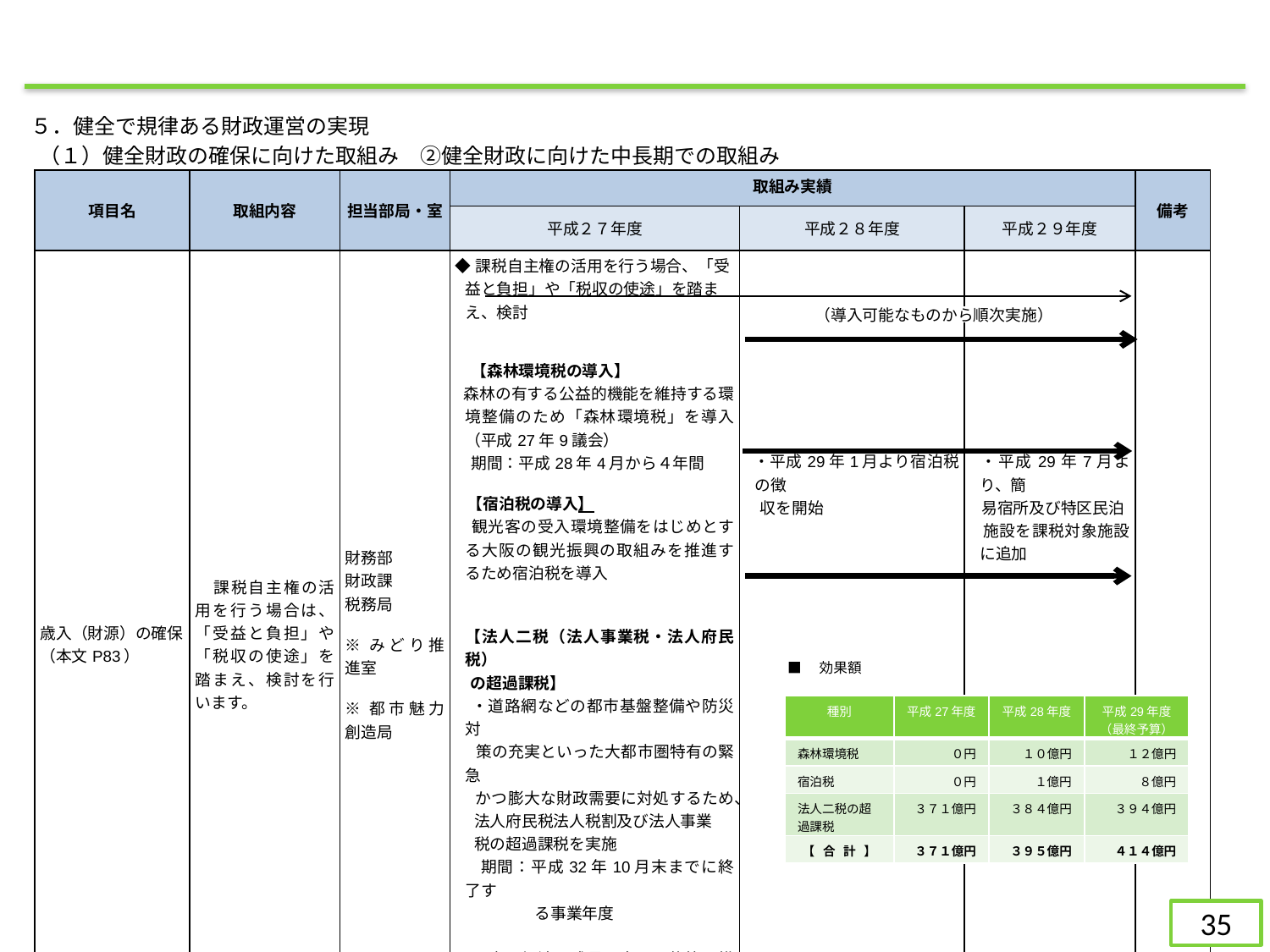

５．健全で規律ある財政運営の実現
（１）健全財政の確保に向けた取組み　②健全財政に向けた中長期での取組み
| 項目名 | 取組内容 | 担当部局・室 | 取組み実績 |  |  | 備考 |
| --- | --- | --- | --- | --- | --- | --- |
|  |  |  | 平成２７年度 | 平成２８年度 | 平成２９年度 |  |
| 歳入（財源）の確保 （本文P83） | 課税自主権の活用を行う場合は、「受益と負担」や「税収の使途」を踏まえ、検討を行います。 | 財務部 財政課 税務局 ※みどり推進室 ※都市魅力創造局 | ◆課税自主権の活用を行う場合、「受益と負担」や「税収の使途」を踏まえ、検討   　【森林環境税の導入】  森林の有する公益的機能を維持する環境整備のため「森林環境税」を導入（平成27年9議会） 　期間：平成28年4月から４年間 【宿泊税の導入】 　観光客の受入環境整備をはじめとする大阪の観光振興の取組みを推進するため宿泊税を導入 　 【法人二税（法人事業税・法人府民税） の超過課税】 　・道路網などの都市基盤整備や防災対 策の充実といった大都市圏特有の緊急 かつ膨大な財政需要に対処するため、 法人府民税法人税割及び法人事業 税の超過課税を実施 　 期間：平成32年10月末までに終了す　 　　　　　る事業年度 　 ・大阪経済の成長に向けた施策を推進 　 　　するため、法人府民税均等割の超過 　　課税を実施 　 期間： 平成31年3月末までに開始する 　　　　　　事業年度。 | ・平成29年1月より宿泊税の徴 収を開始 | ・平成29年7月より、簡 易宿所及び特区民泊 施設を課税対象施設に追加 |  |
（導入可能なものから順次実施）
■　効果額
| 種別 | 平成27年度 | 平成28年度 | 平成29年度 （最終予算） |
| --- | --- | --- | --- |
| 森林環境税 | ０円 | １０億円 | １２億円 |
| 宿泊税 | ０円 | １億円 | ８億円 |
| 法人二税の超過課税 | ３７１億円 | ３８４億円 | ３９４億円 |
| 【 合 計 】 | ３７１億円 | ３９５億円 | ４１４億円 |
35